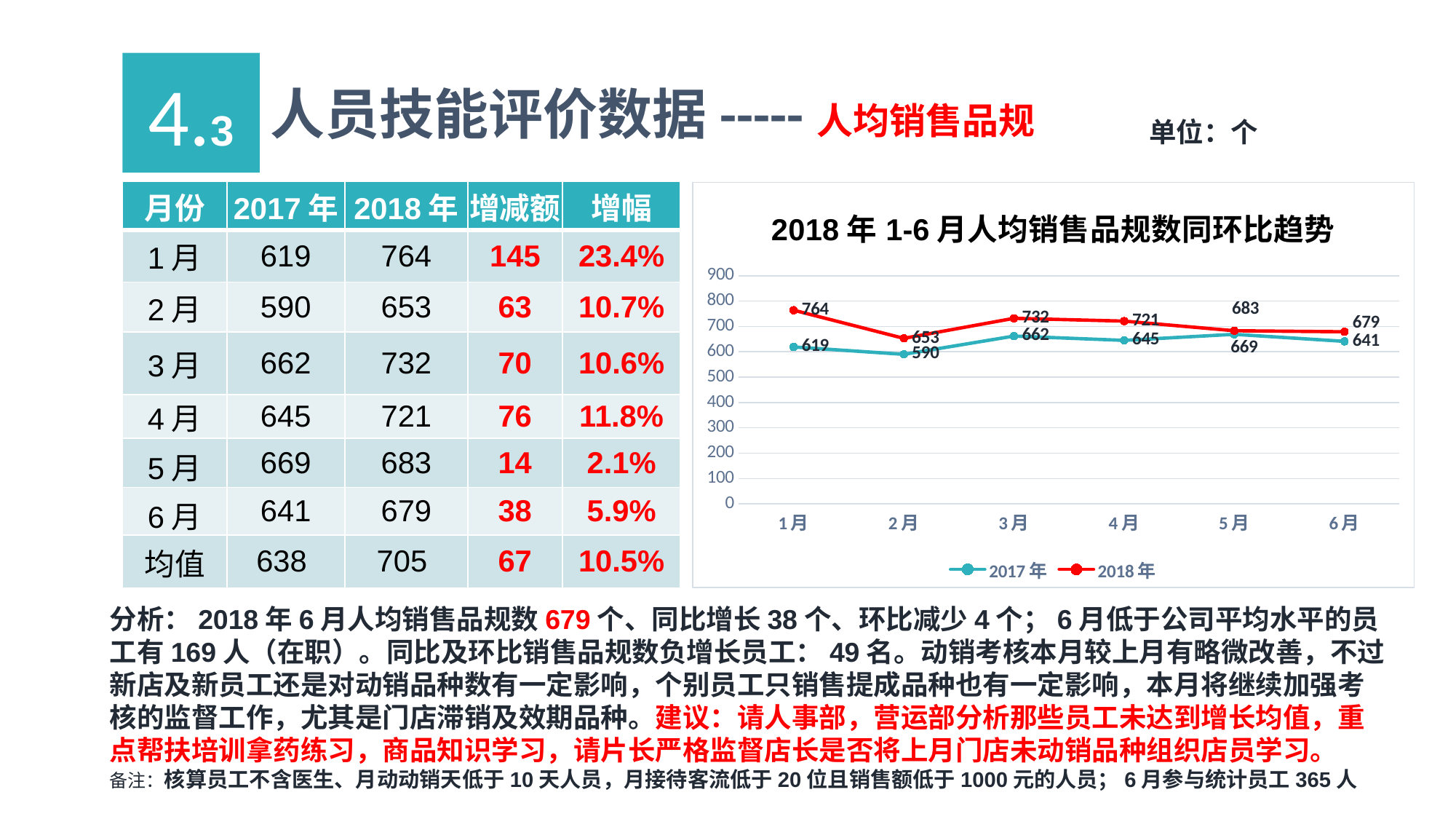

4.3
人员技能评价数据-----人均销售品规
单位：个
| 月份 | 2017年 | 2018年 | 增减额 | 增幅 |
| --- | --- | --- | --- | --- |
| 1月 | 619 | 764 | 145 | 23.4% |
| 2月 | 590 | 653 | 63 | 10.7% |
| 3月 | 662 | 732 | 70 | 10.6% |
| 4月 | 645 | 721 | 76 | 11.8% |
| 5月 | 669 | 683 | 14 | 2.1% |
| 6月 | 641 | 679 | 38 | 5.9% |
| 均值 | 638 | 705 | 67 | 10.5% |

### Chart: 2018年1-6月人均销售品规数同环比趋势

| Category | 2017年 | 2018年 |
|---|---|---|
| 1月 | 619.0 | 764.0 |
| 2月 | 590.0 | 653.0 |
| 3月 | 662.0 | 732.0 |
| 4月 | 645.0 | 721.0 |
| 5月 | 669.0 | 683.0 |
| 6月 | 641.0 | 679.0 |
分析：2018年6月人均销售品规数679个、同比增长38个、环比减少4个；6月低于公司平均水平的员工有169人（在职）。同比及环比销售品规数负增长员工：49名。动销考核本月较上月有略微改善，不过新店及新员工还是对动销品种数有一定影响，个别员工只销售提成品种也有一定影响，本月将继续加强考核的监督工作，尤其是门店滞销及效期品种。建议：请人事部，营运部分析那些员工未达到增长均值，重点帮扶培训拿药练习，商品知识学习，请片长严格监督店长是否将上月门店未动销品种组织店员学习。
备注：核算员工不含医生、月动动销天低于10天人员，月接待客流低于20位且销售额低于1000元的人员；6月参与统计员工365人